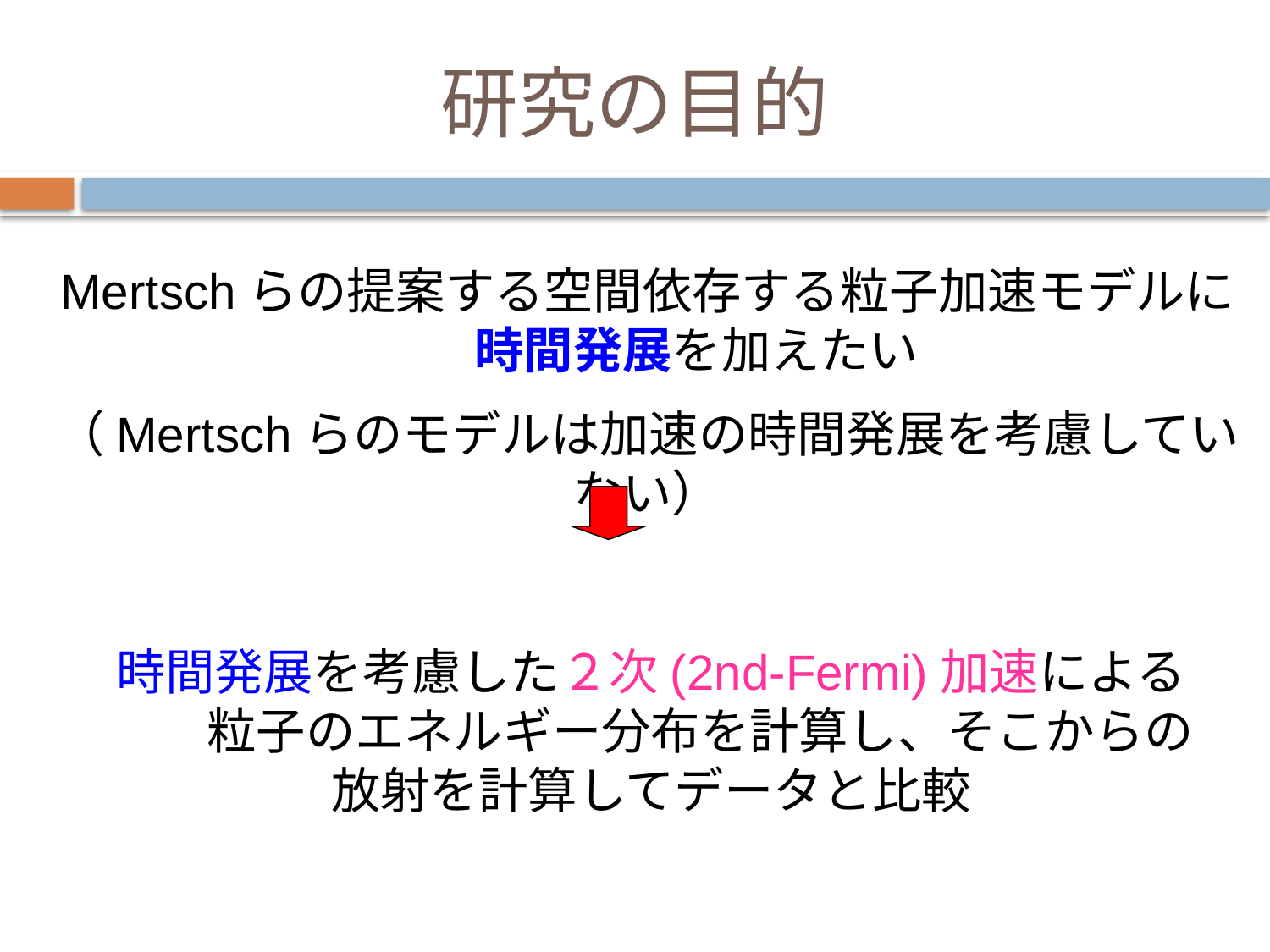

# 研究の目的
Mertschらの提案する空間依存する粒子加速モデルに　　時間発展を加えたい
（Mertschらのモデルは加速の時間発展を考慮していない）

時間発展を考慮した２次(2nd-Fermi)加速による　　粒子のエネルギー分布を計算し、そこからの放射を計算してデータと比較